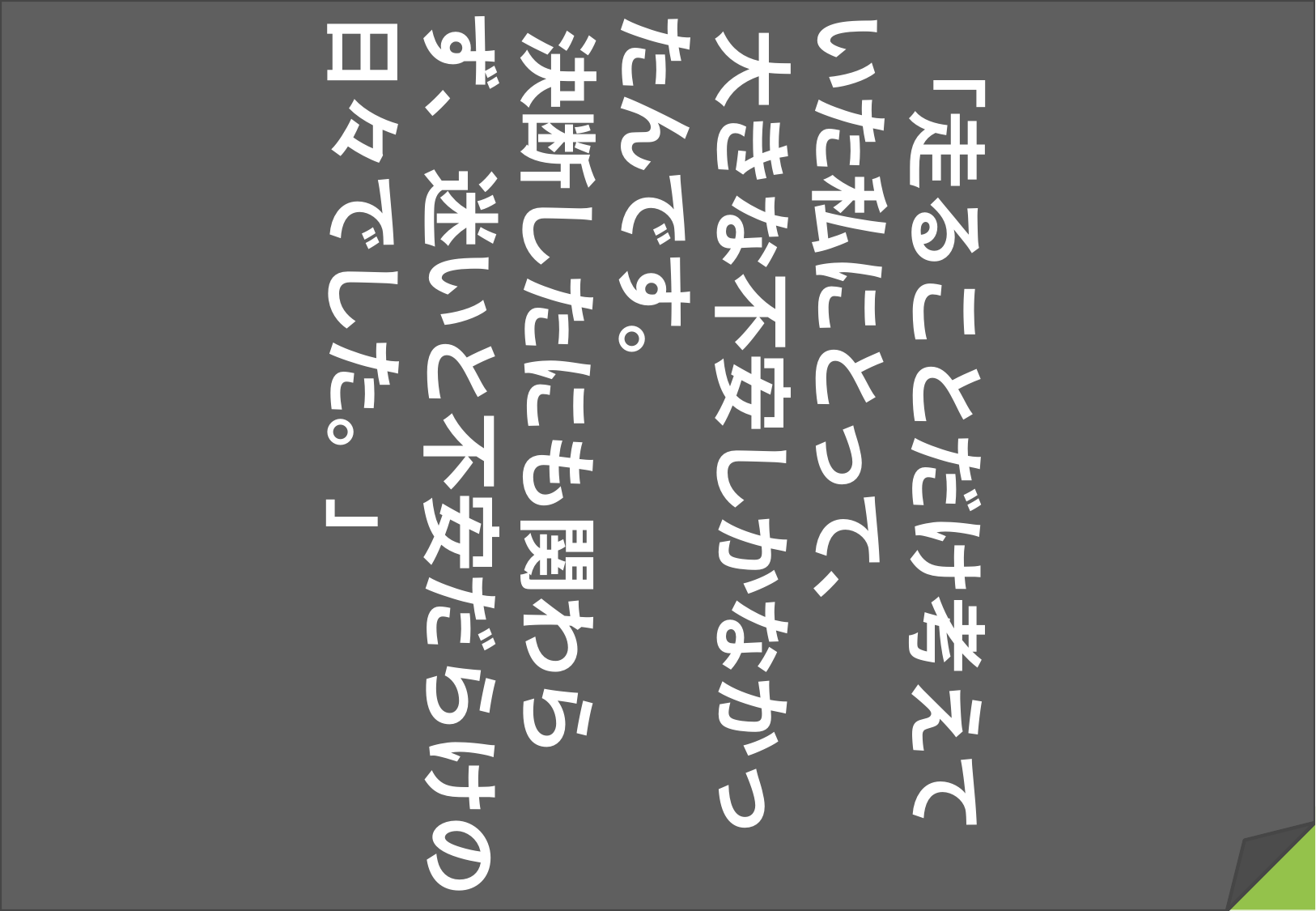

「走ることだけ考えていた私にとって、
大きな不安しかなかったんです。
決断したにも関わらず、迷いと不安だらけの日々でした。」